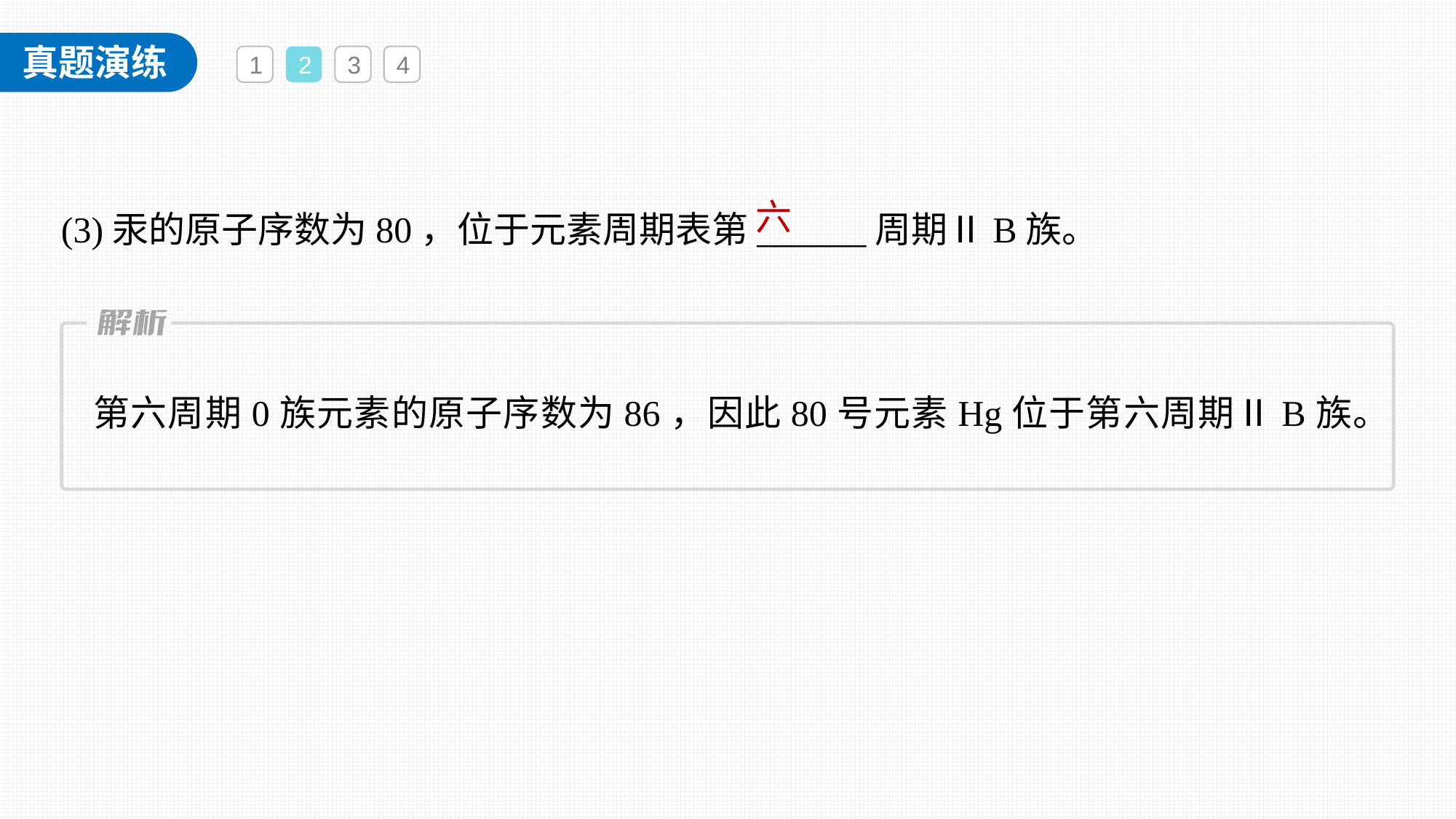

1
2
3
4
(3)汞的原子序数为80，位于元素周期表第______周期ⅡB族。
六

第六周期0族元素的原子序数为86，因此80号元素Hg位于第六周期ⅡB族。